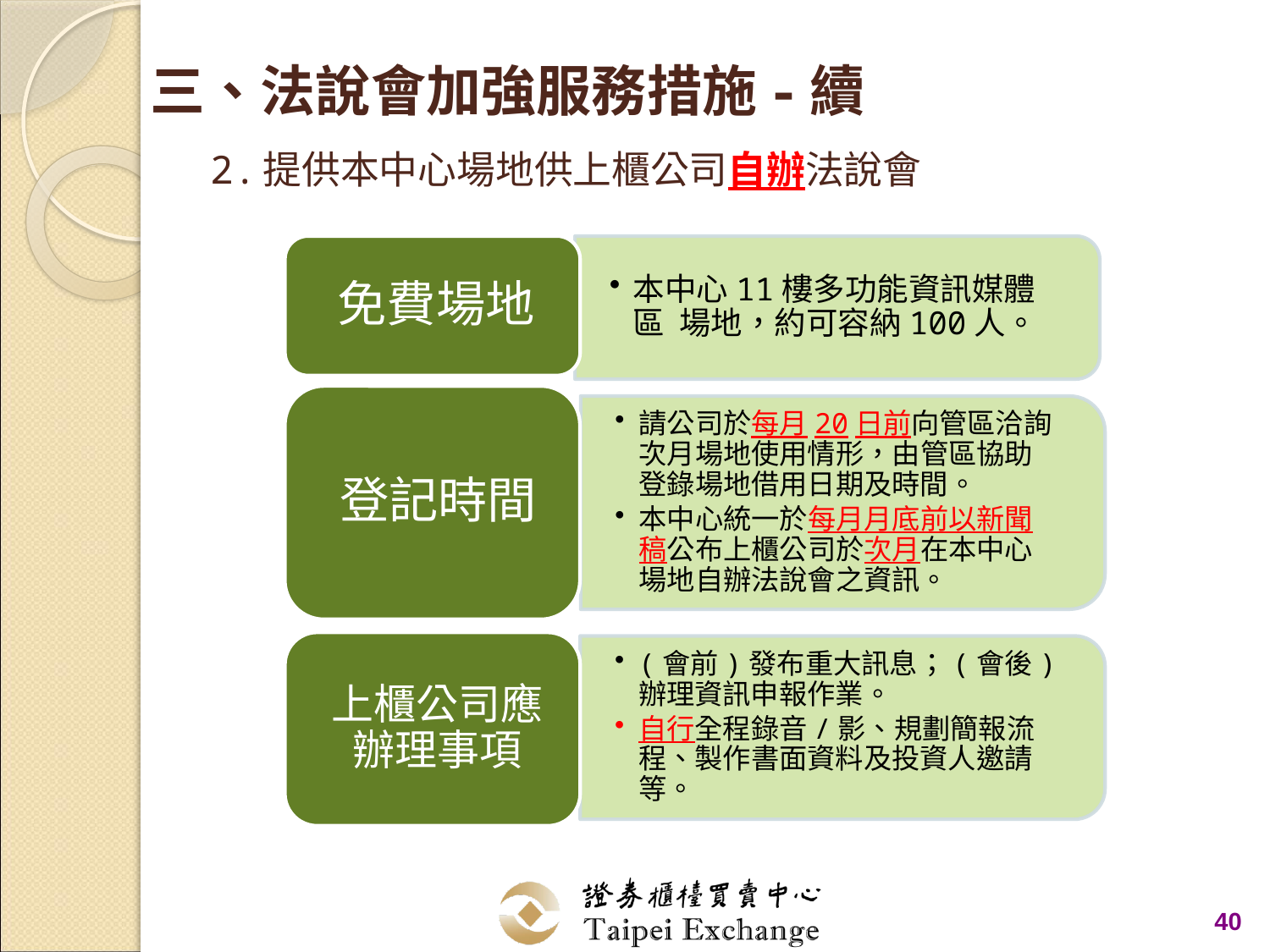

# 三、法說會加強服務措施-續 2.提供本中心場地供上櫃公司自辦法說會
本中心11樓多功能資訊媒體區  場地，約可容納100人。
免費場地
請公司於每月20日前向管區洽詢次月場地使用情形，由管區協助登錄場地借用日期及時間。
本中心統一於每月月底前以新聞稿公布上櫃公司於次月在本中心場地自辦法說會之資訊。
登記時間
(會前)發布重大訊息；(會後)辦理資訊申報作業。
自行全程錄音/影、規劃簡報流程、製作書面資料及投資人邀請等。
上櫃公司應辦理事項

40